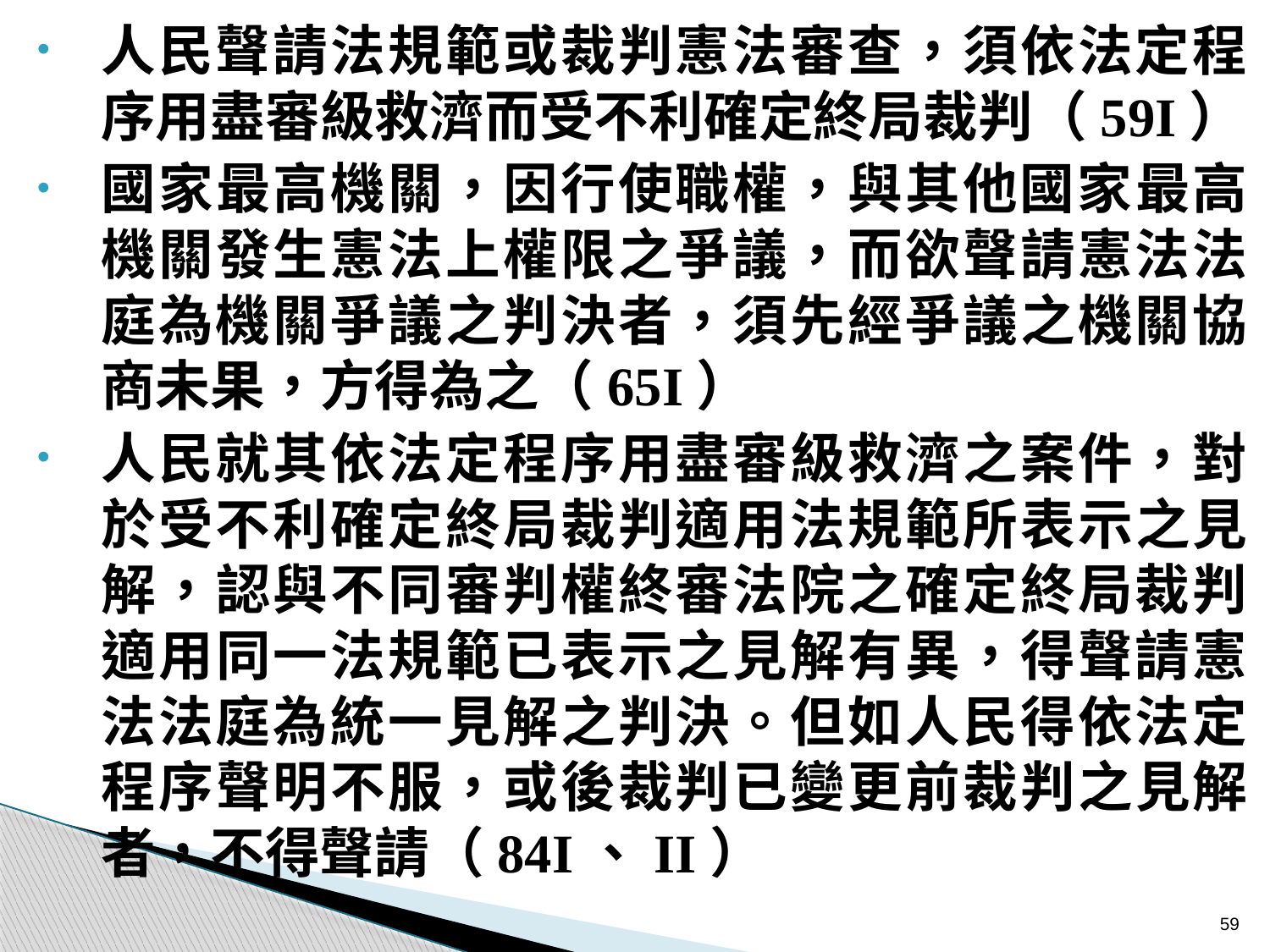

人民聲請法規範或裁判憲法審查，須依法定程序用盡審級救濟而受不利確定終局裁判（59I）
國家最高機關，因行使職權，與其他國家最高機關發生憲法上權限之爭議，而欲聲請憲法法庭為機關爭議之判決者，須先經爭議之機關協商未果，方得為之（65I）
人民就其依法定程序用盡審級救濟之案件，對於受不利確定終局裁判適用法規範所表示之見解，認與不同審判權終審法院之確定終局裁判適用同一法規範已表示之見解有異，得聲請憲法法庭為統一見解之判決。但如人民得依法定程序聲明不服，或後裁判已變更前裁判之見解者，不得聲請（84I、II）

59